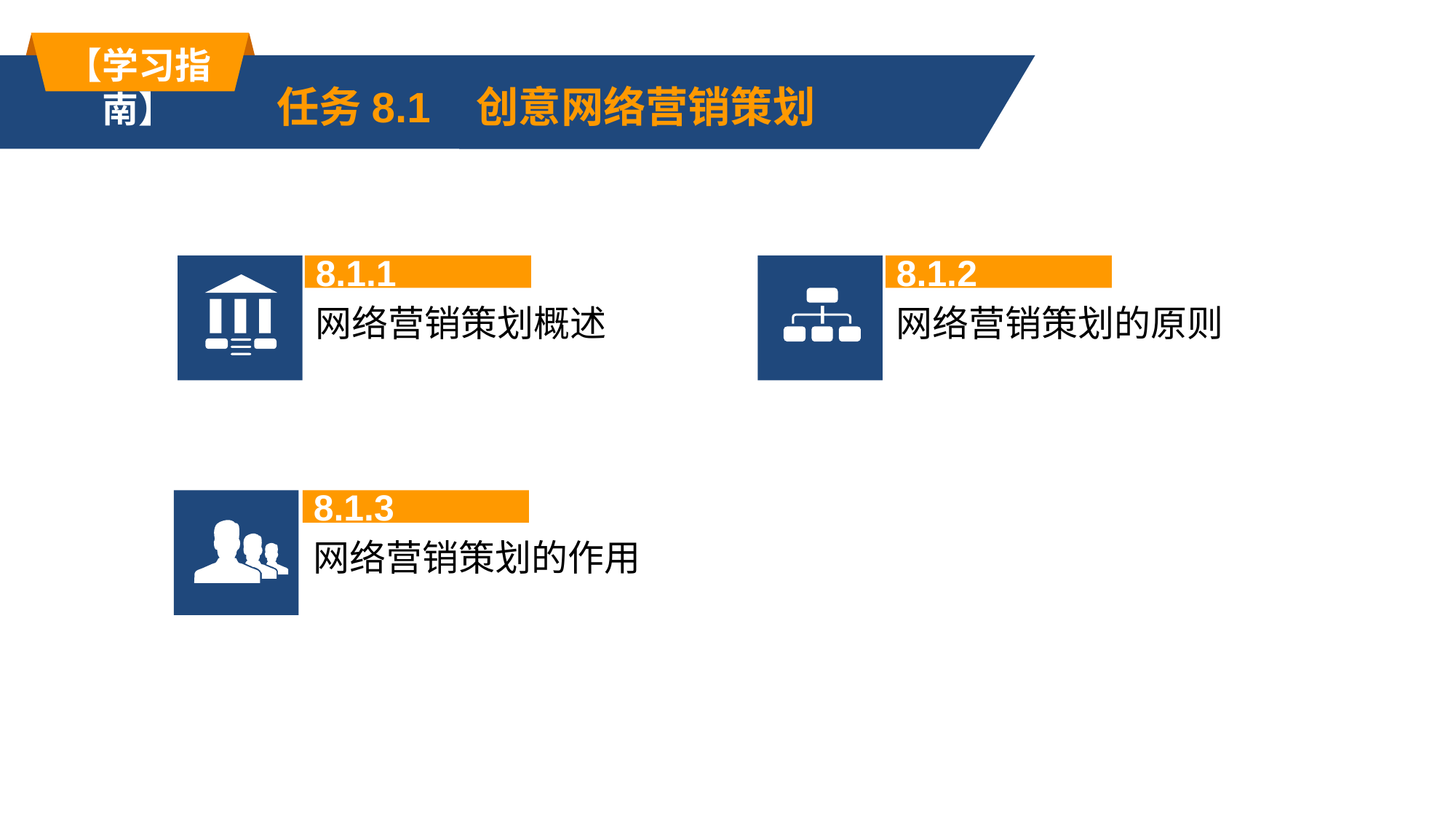

【学习指南】

任务8.1   创意网络营销策划

8.1.1

8.1.2

网络营销策划概述
网络营销策划的原则
8.1.3

网络营销策划的作用